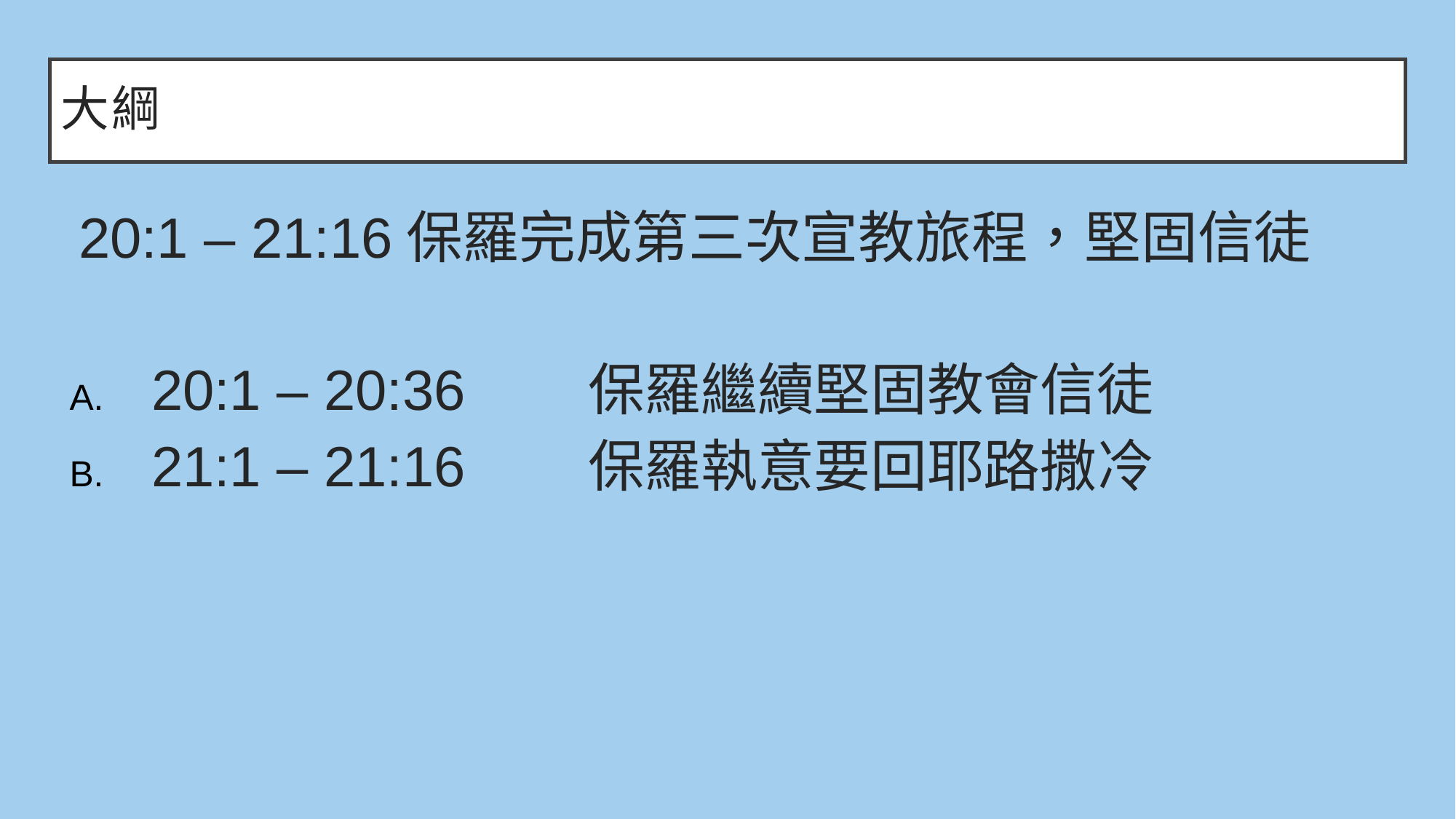

# 大綱
20:1 – 21:16	保羅完成第三次宣教旅程，堅固信徒

20:1 – 20:36		保羅繼續堅固教會信徒
21:1 – 21:16		保羅執意要回耶路撒冷